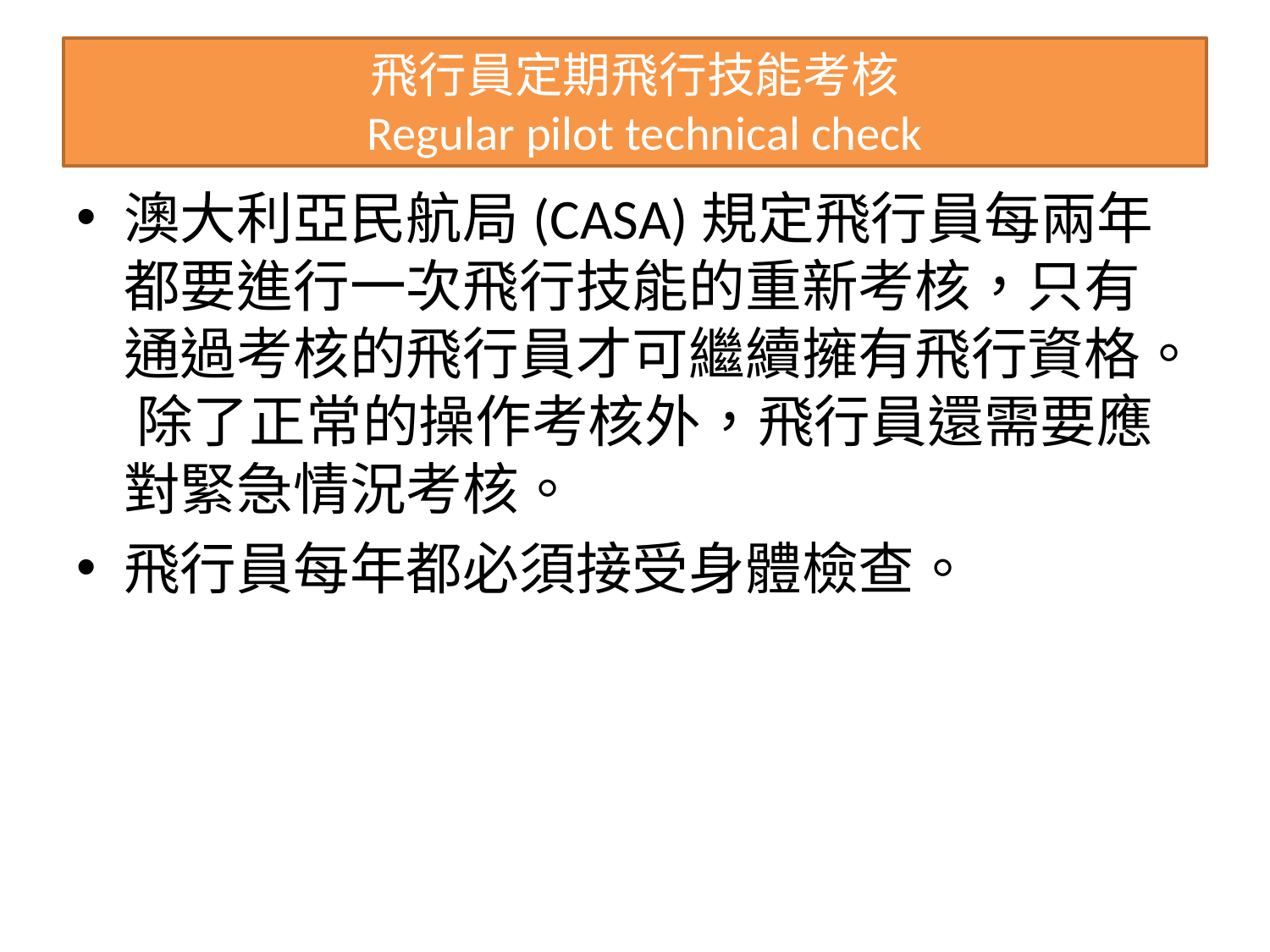

# 飛行員定期飛行技能考核 Regular pilot technical check
澳大利亞民航局(CASA)規定飛行員每兩年都要進行一次飛行技能的重新考核，只有通過考核的飛行員才可繼續擁有飛行資格。 除了正常的操作考核外，飛行員還需要應對緊急情況考核。
飛行員每年都必須接受身體檢查。